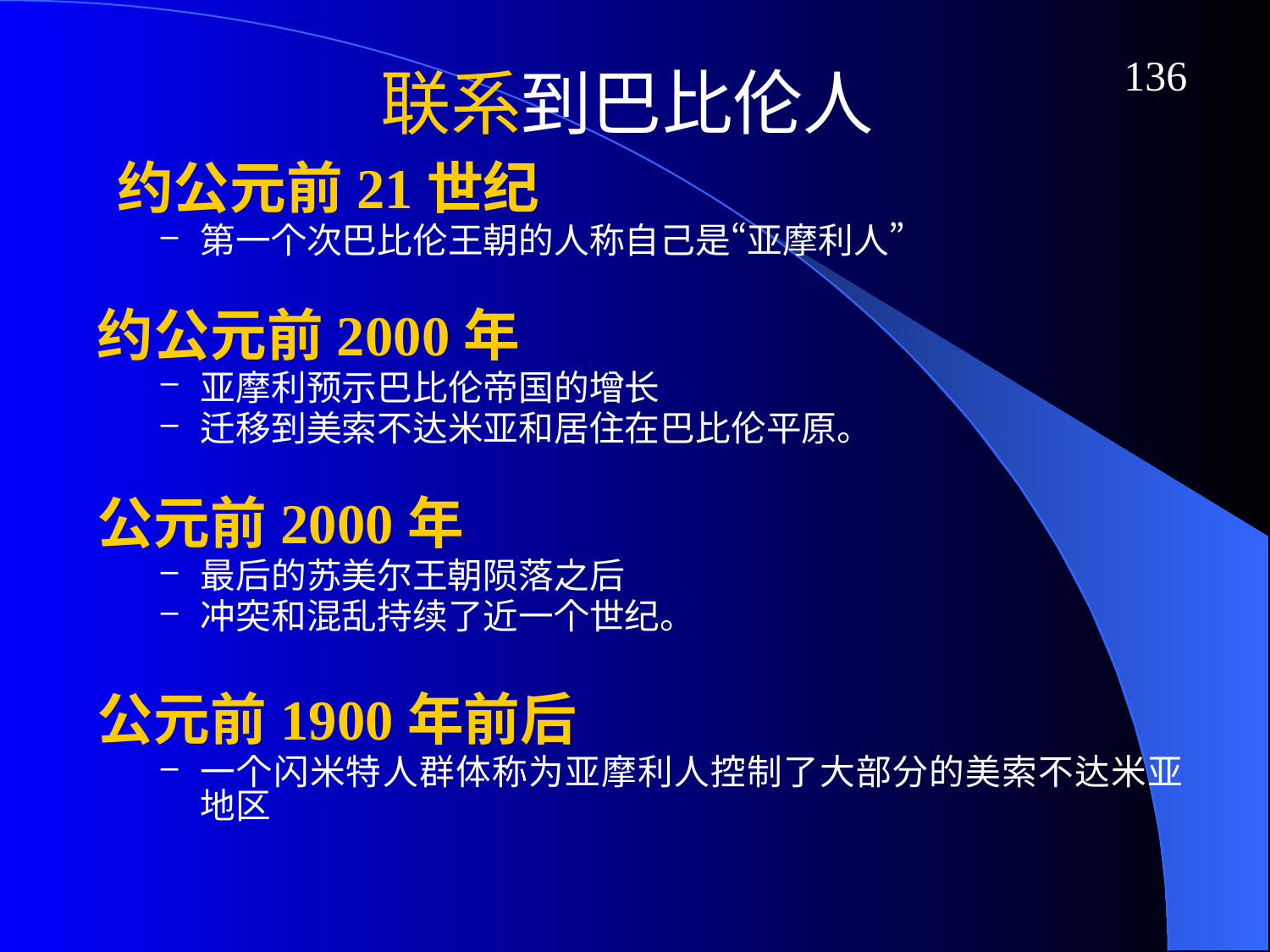

# 联系到巴比伦人
136
 约公元前21世纪
第一个次巴比伦王朝的人称自己是“亚摩利人”

约公元前2000年
亚摩利预示巴比伦帝国的增长
迁移到美索不达米亚和居住在巴比伦平原。

公元前2000年
最后的苏美尔王朝陨落之后
冲突和混乱持续了近一个世纪。

公元前1900年前后
一个闪米特人群体称为亚摩利人控制了大部分的美索不达米亚地区